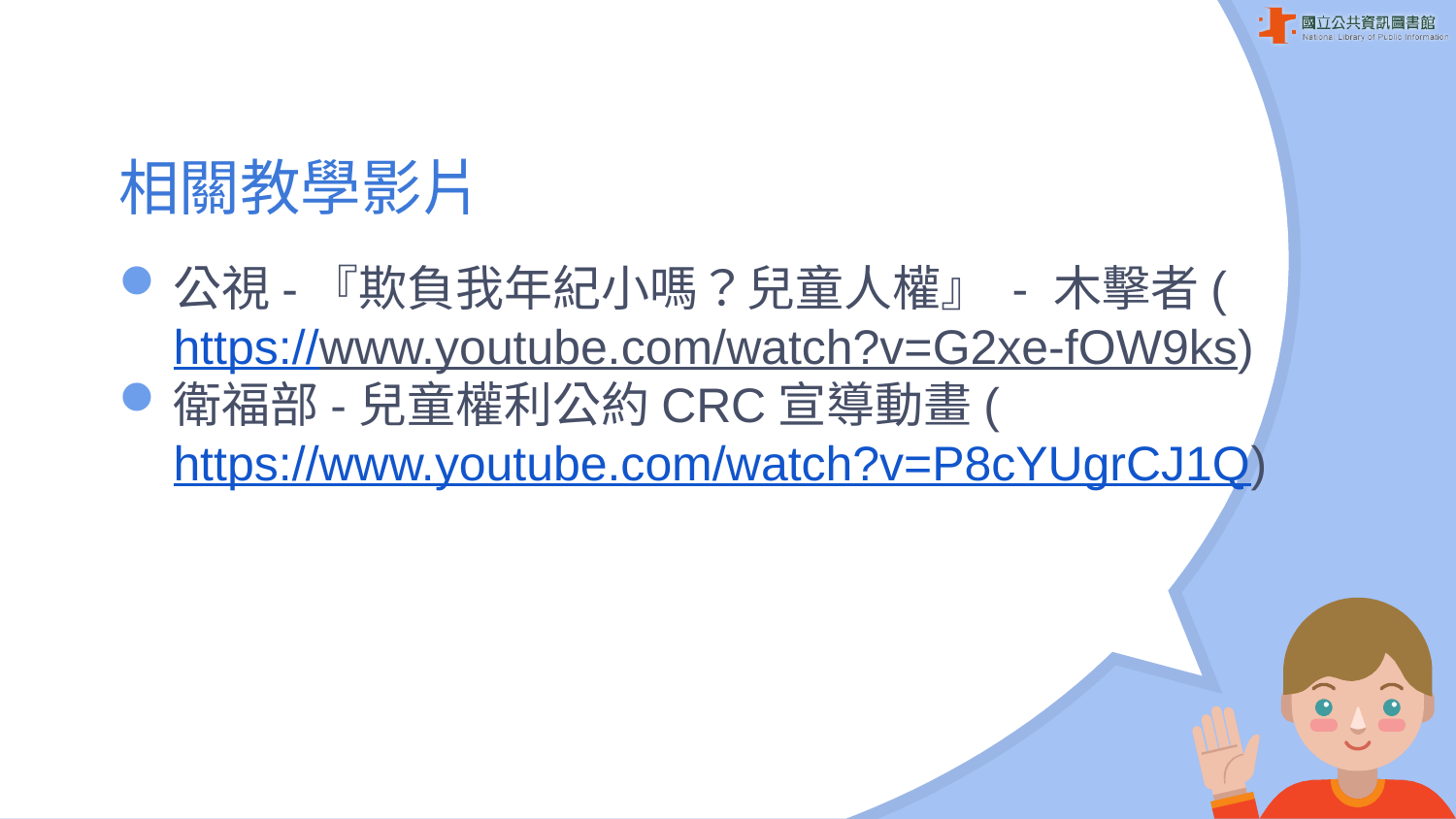

# 相關教學影片
公視-『欺負我年紀小嗎？兒童人權』 - 木擊者(https://www.youtube.com/watch?v=G2xe-fOW9ks)
衛福部-兒童權利公約CRC宣導動畫(https://www.youtube.com/watch?v=P8cYUgrCJ1Q)